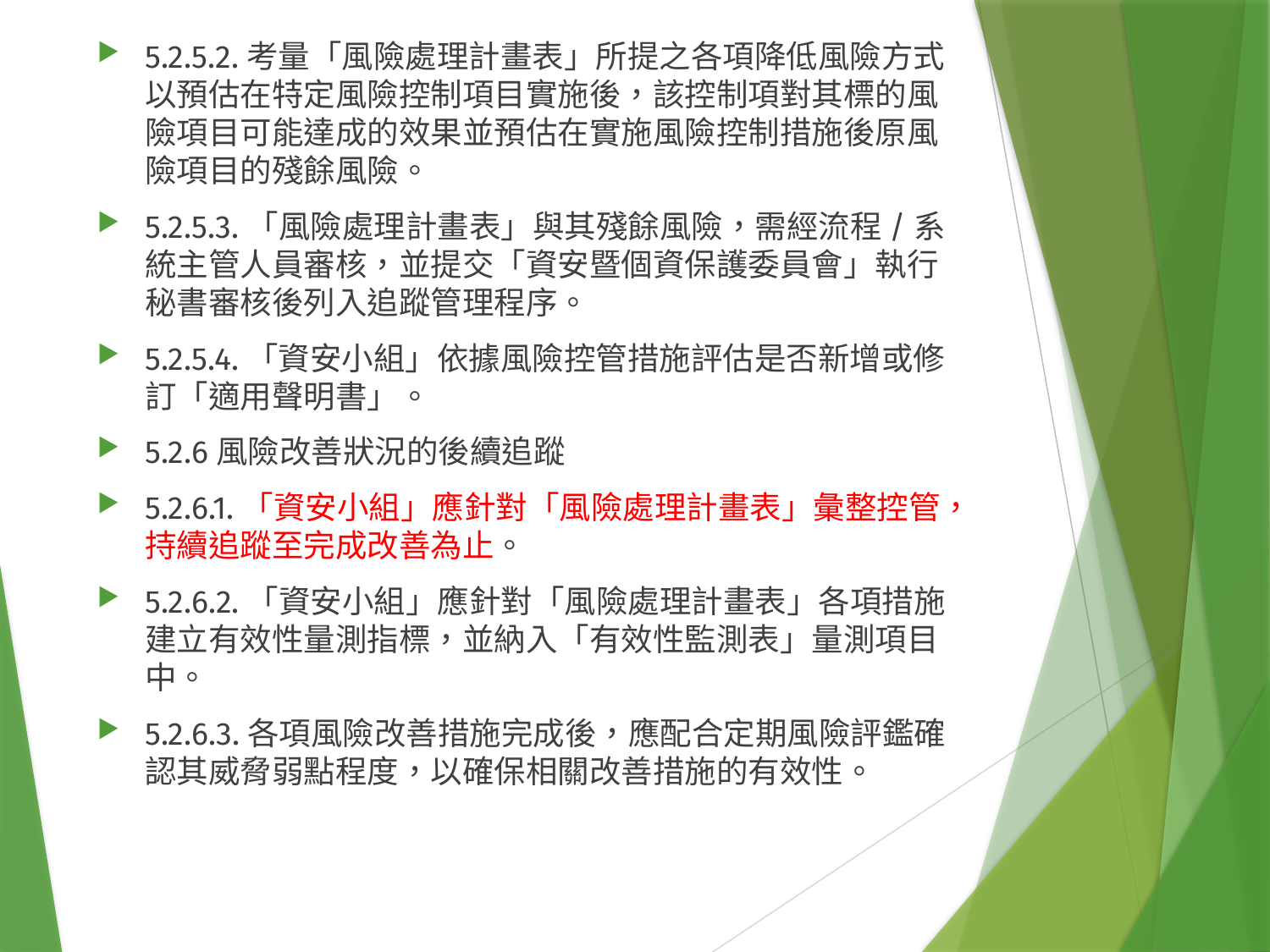

5.2.5.2.考量「風險處理計畫表」所提之各項降低風險方式以預估在特定風險控制項目實施後，該控制項對其標的風險項目可能達成的效果並預估在實施風險控制措施後原風險項目的殘餘風險。
5.2.5.3.「風險處理計畫表」與其殘餘風險，需經流程/系統主管人員審核，並提交「資安暨個資保護委員會」執行秘書審核後列入追蹤管理程序。
5.2.5.4.「資安小組」依據風險控管措施評估是否新增或修訂「適用聲明書」。
5.2.6風險改善狀況的後續追蹤
5.2.6.1.「資安小組」應針對「風險處理計畫表」彙整控管，持續追蹤至完成改善為止。
5.2.6.2.「資安小組」應針對「風險處理計畫表」各項措施建立有效性量測指標，並納入「有效性監測表」量測項目中。
5.2.6.3.各項風險改善措施完成後，應配合定期風險評鑑確認其威脅弱點程度，以確保相關改善措施的有效性。